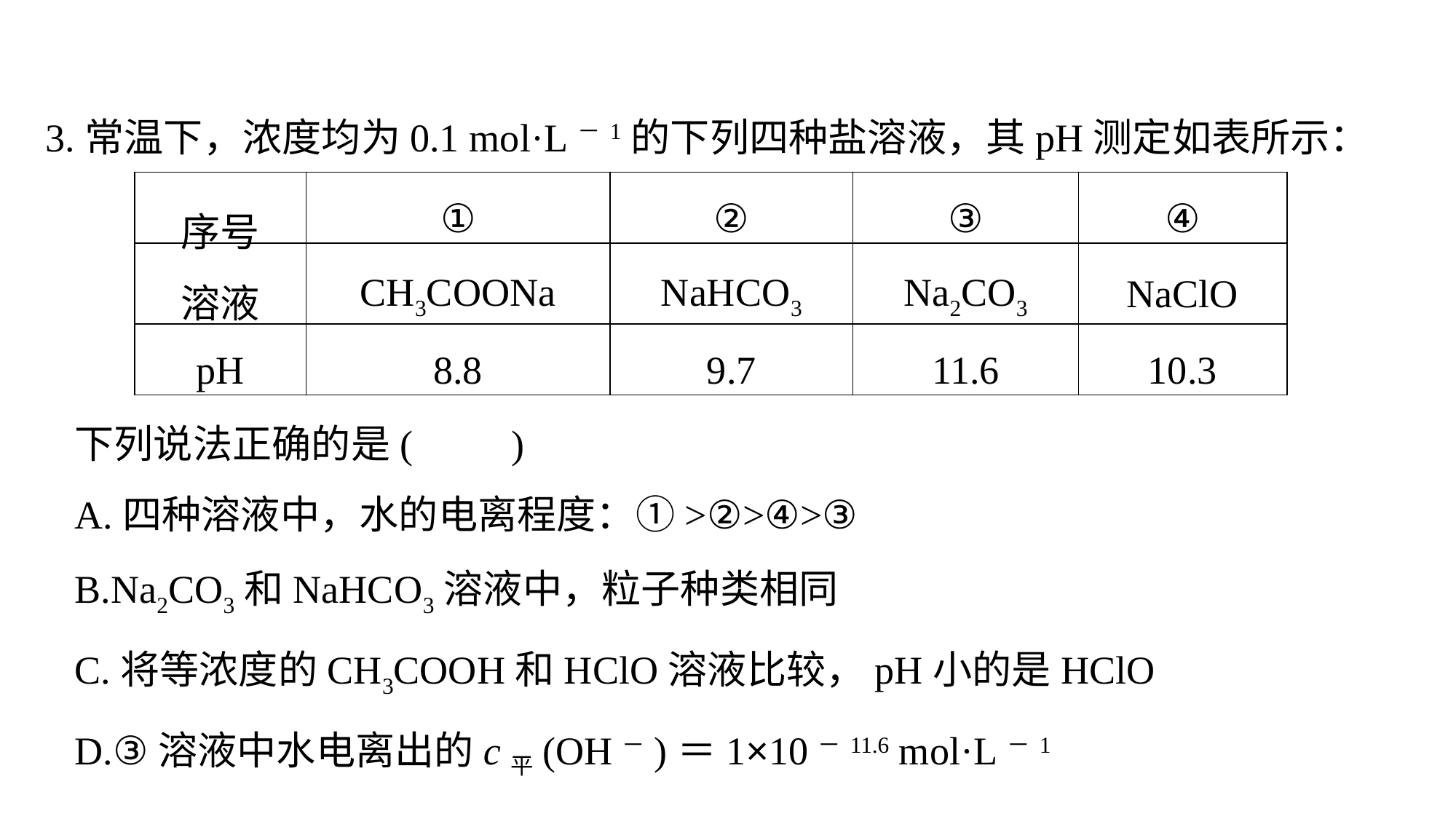

3.常温下，浓度均为0.1 mol·L－1的下列四种盐溶液，其pH测定如表所示：
| 序号 | ① | ② | ③ | ④ |
| --- | --- | --- | --- | --- |
| 溶液 | CH3COONa | NaHCO3 | Na2CO3 | NaClO |
| pH | 8.8 | 9.7 | 11.6 | 10.3 |
下列说法正确的是(　　)
A.四种溶液中，水的电离程度：①>②>④>③
B.Na2CO3和NaHCO3溶液中，粒子种类相同
C.将等浓度的CH3COOH和HClO溶液比较，pH小的是HClO
D.③溶液中水电离出的c平(OH－)＝1×10－11.6 mol·L－1